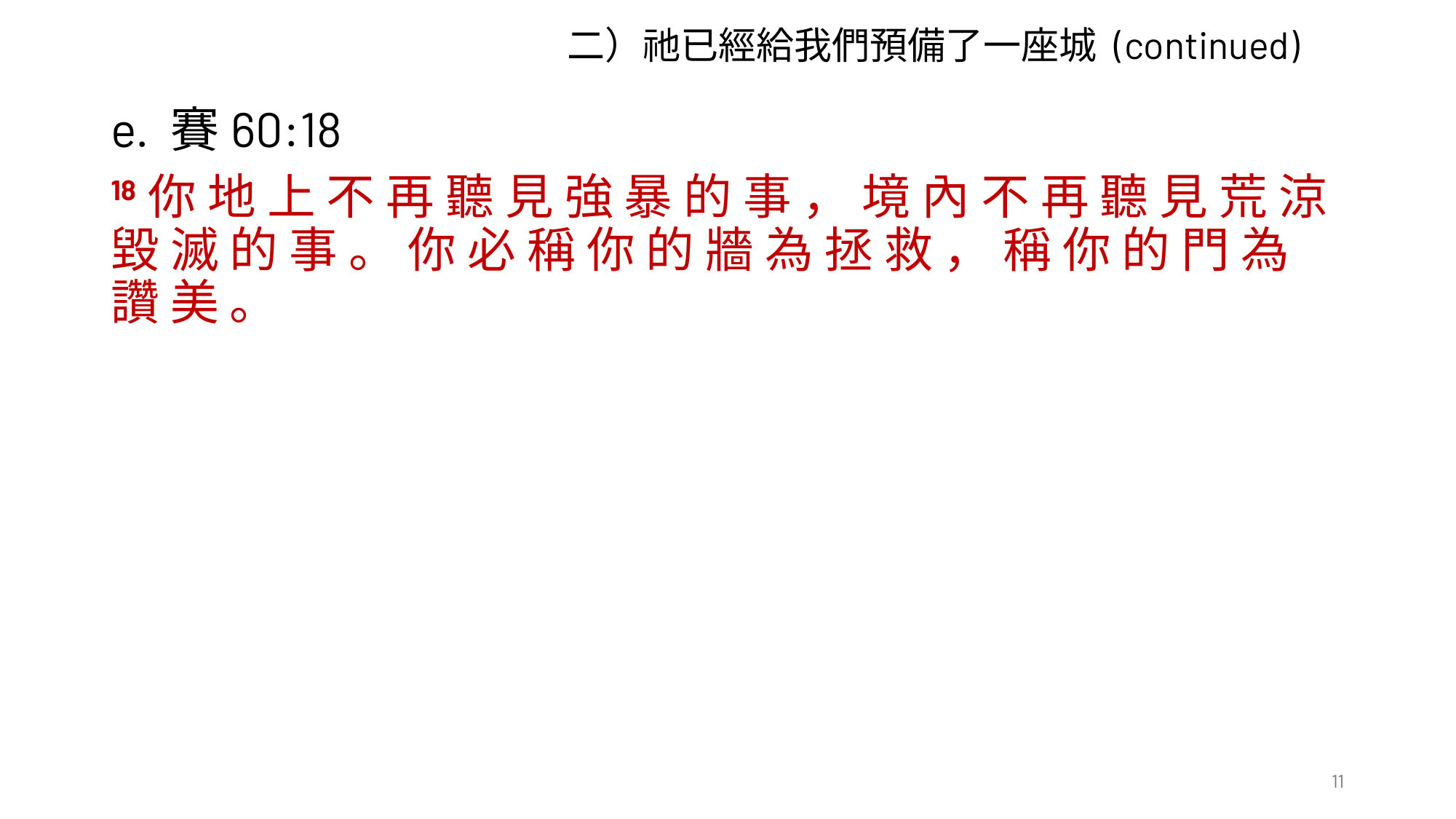

二）祂已經給我們預備了一座城 (continued)
e. 賽60:18
18 你 地 上 不 再 聽 見 強 暴 的 事 ， 境 內 不 再 聽 見 荒 涼 毀 滅 的 事 。 你 必 稱 你 的 牆 為 拯 救 ， 稱 你 的 門 為 讚 美 。
11